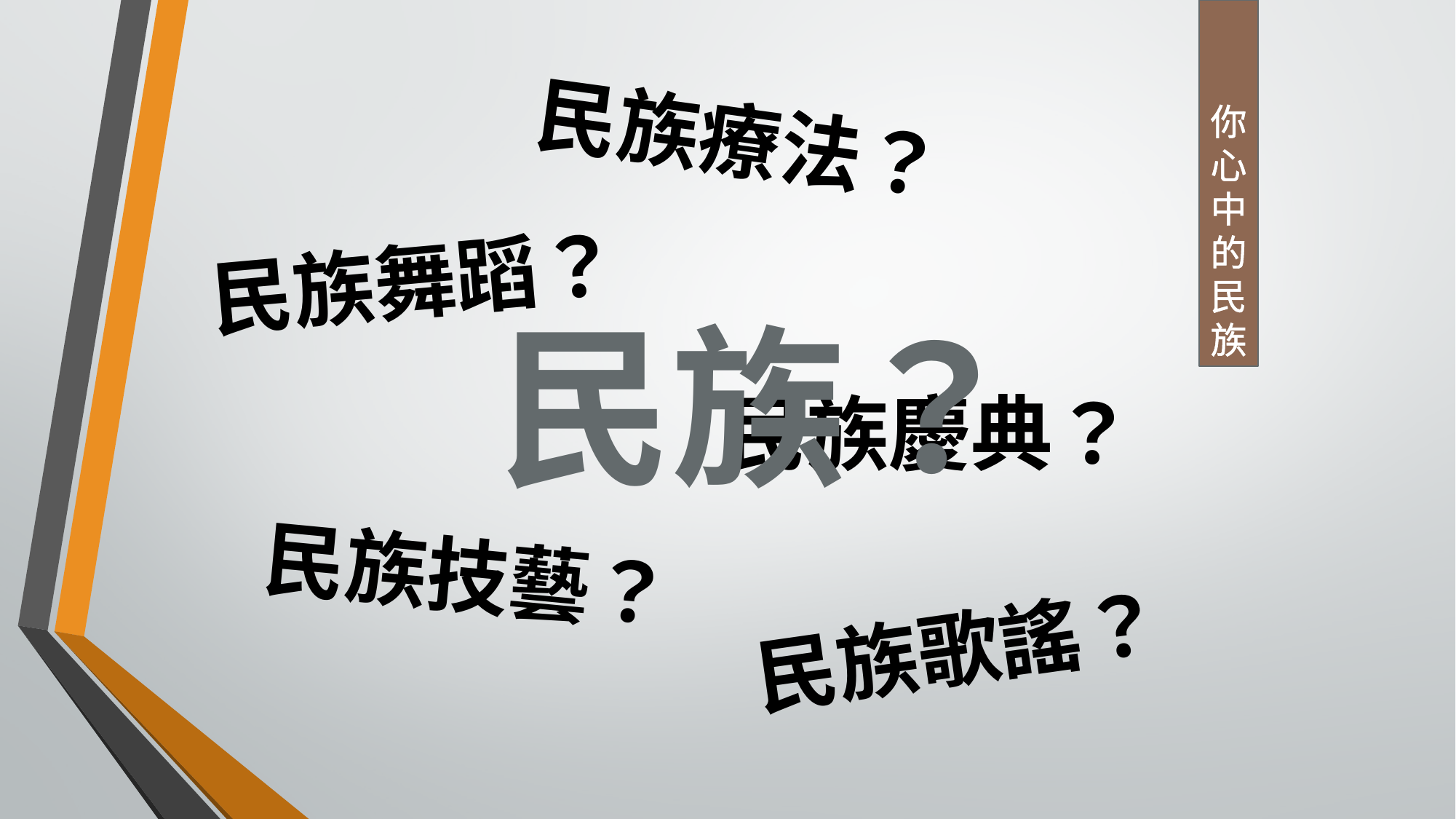

你心中的民族
# 民族療法？
民族舞蹈？
民族？

民族慶典？
民族技藝？
民族歌謠？